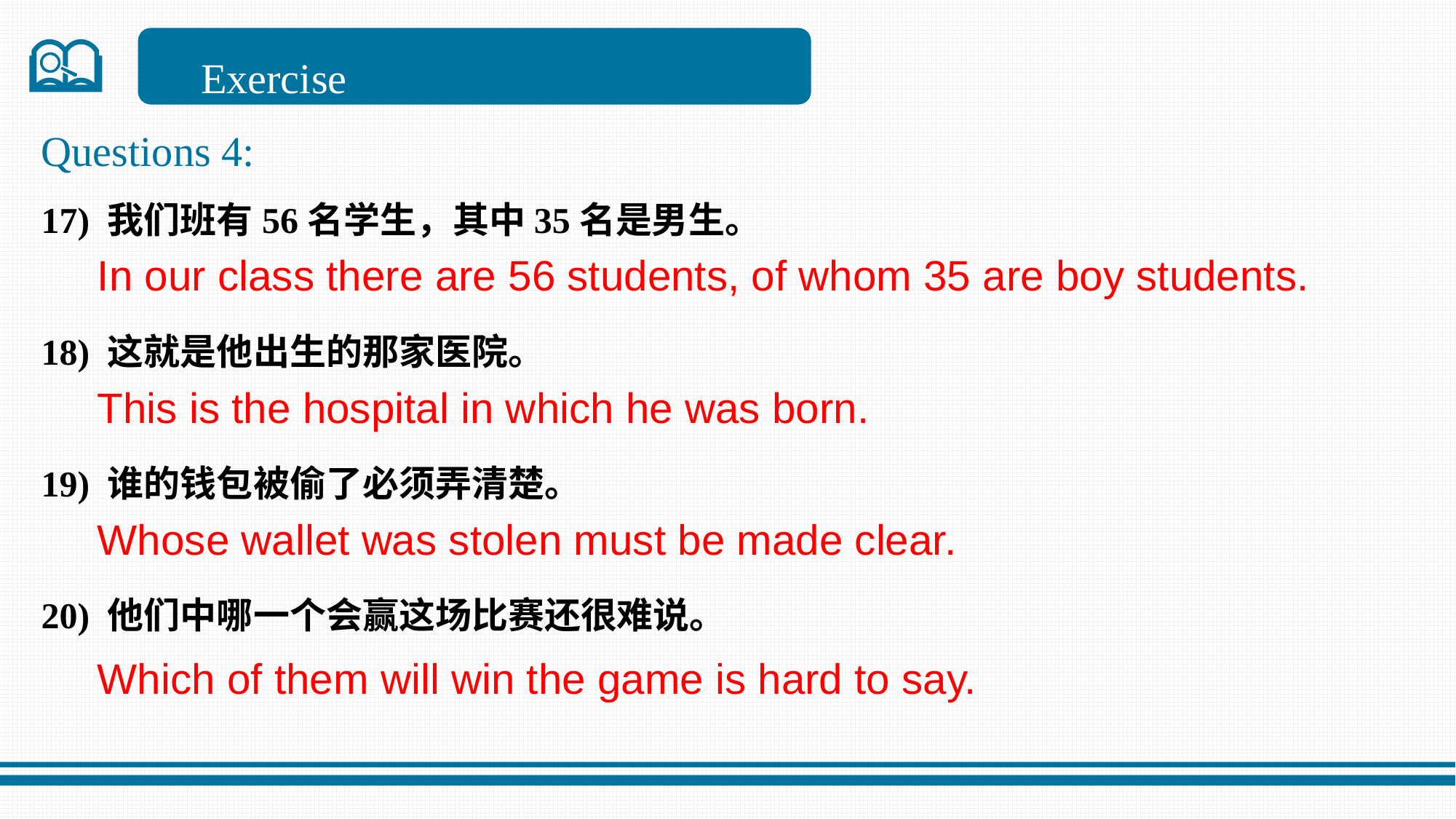

Exercise
Questions 4:
17) 我们班有56名学生，其中35名是男生。

18) 这就是他出生的那家医院。

19) 谁的钱包被偷了必须弄清楚。

20) 他们中哪一个会赢这场比赛还很难说。
In our class there are 56 students, of whom 35 are boy students.
This is the hospital in which he was born.
Whose wallet was stolen must be made clear.
Which of them will win the game is hard to say.